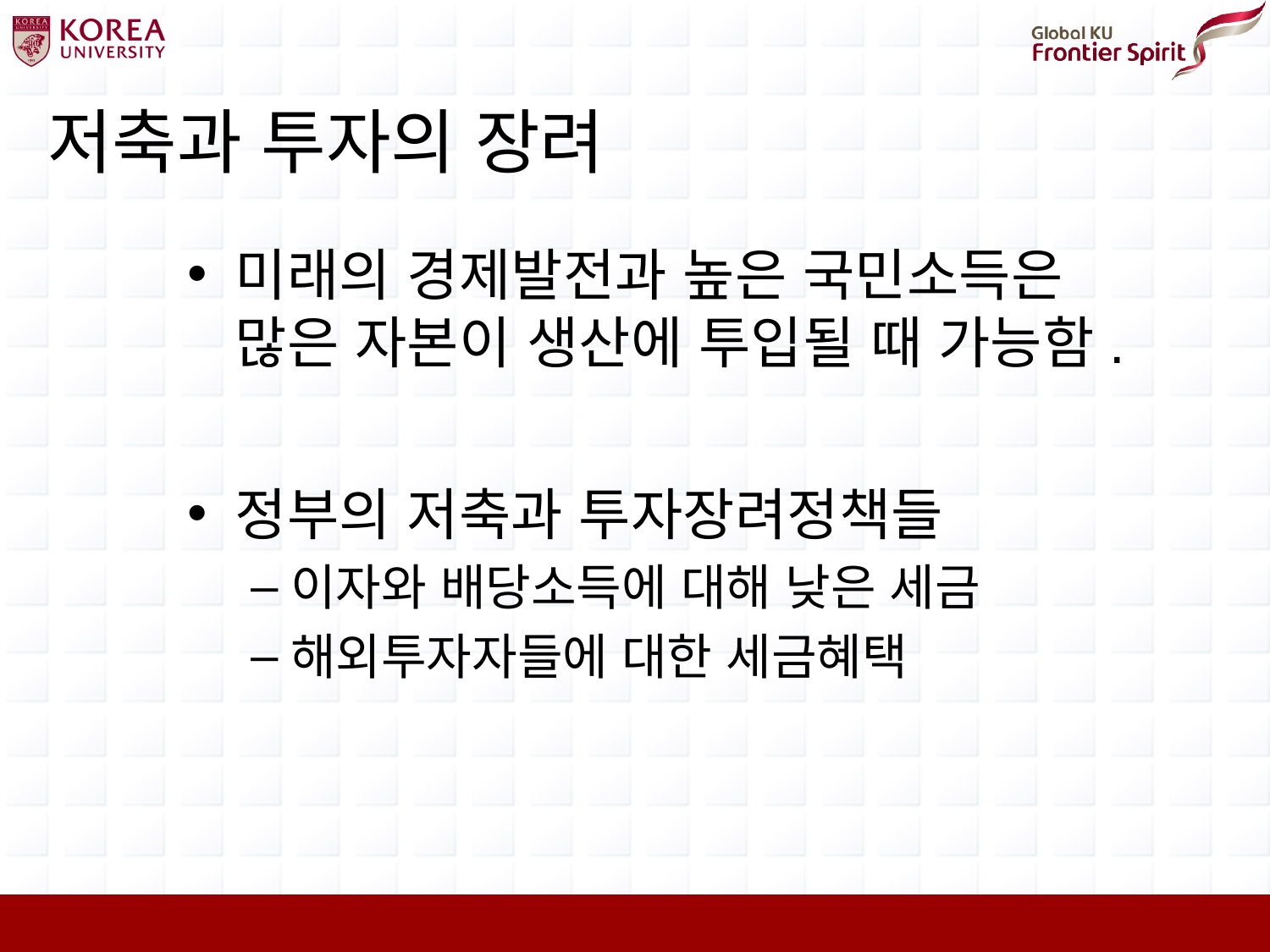

# 저축과 투자의 장려
미래의 경제발전과 높은 국민소득은 많은 자본이 생산에 투입될 때 가능함.
정부의 저축과 투자장려정책들
이자와 배당소득에 대해 낮은 세금
해외투자자들에 대한 세금혜택